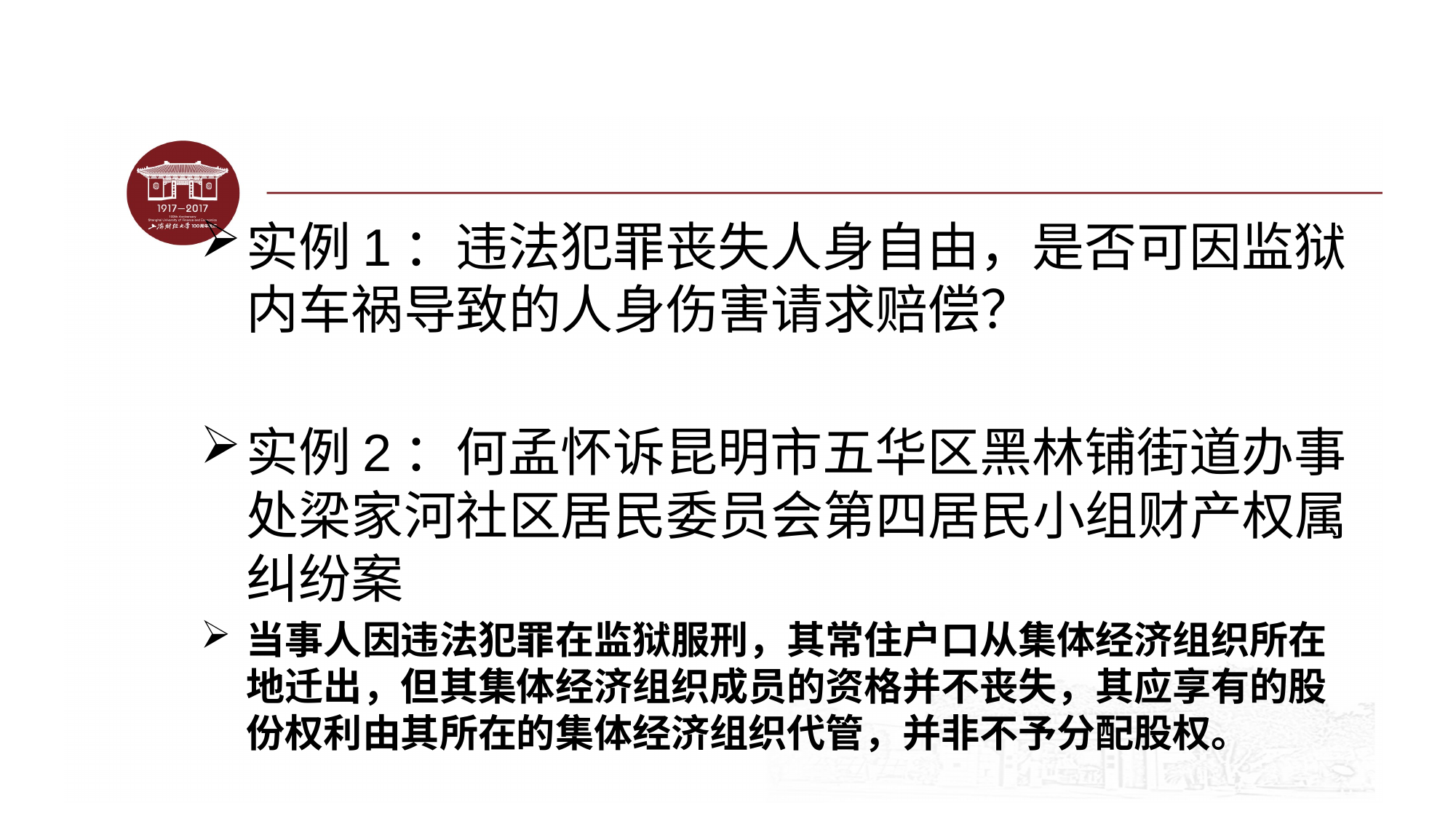

#
实例1：违法犯罪丧失人身自由，是否可因监狱内车祸导致的人身伤害请求赔偿？

实例2：何孟怀诉昆明市五华区黑林铺街道办事处梁家河社区居民委员会第四居民小组财产权属纠纷案
当事人因违法犯罪在监狱服刑，其常住户口从集体经济组织所在地迁出，但其集体经济组织成员的资格并不丧失，其应享有的股份权利由其所在的集体经济组织代管，并非不予分配股权。